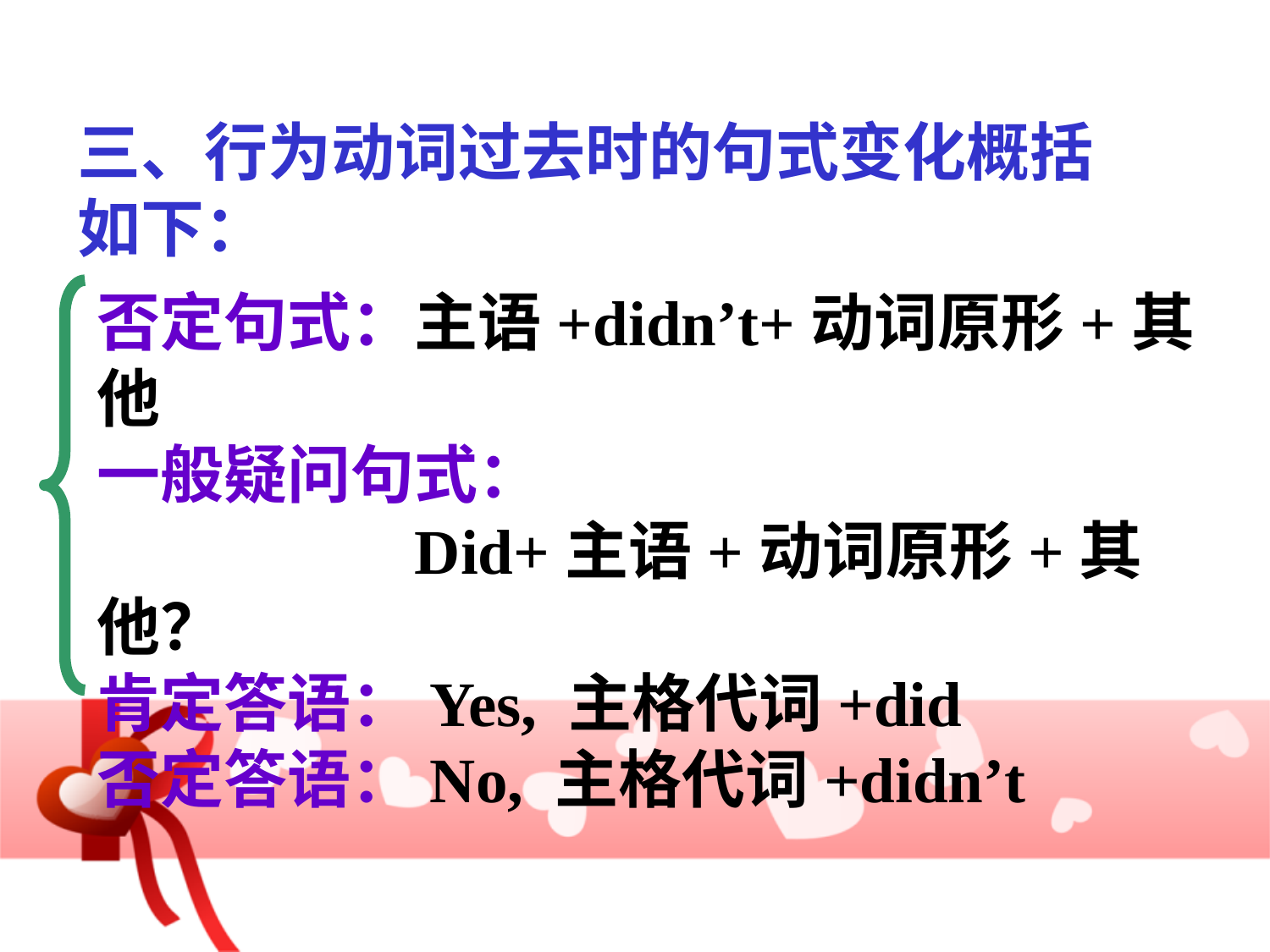

三、行为动词过去时的句式变化概括如下：
否定句式：主语+didn’t+动词原形+其他
一般疑问句式：
                    Did+主语+动词原形+其他？
肯定答语：Yes, 主格代词+did
否定答语：No, 主格代词+didn’t